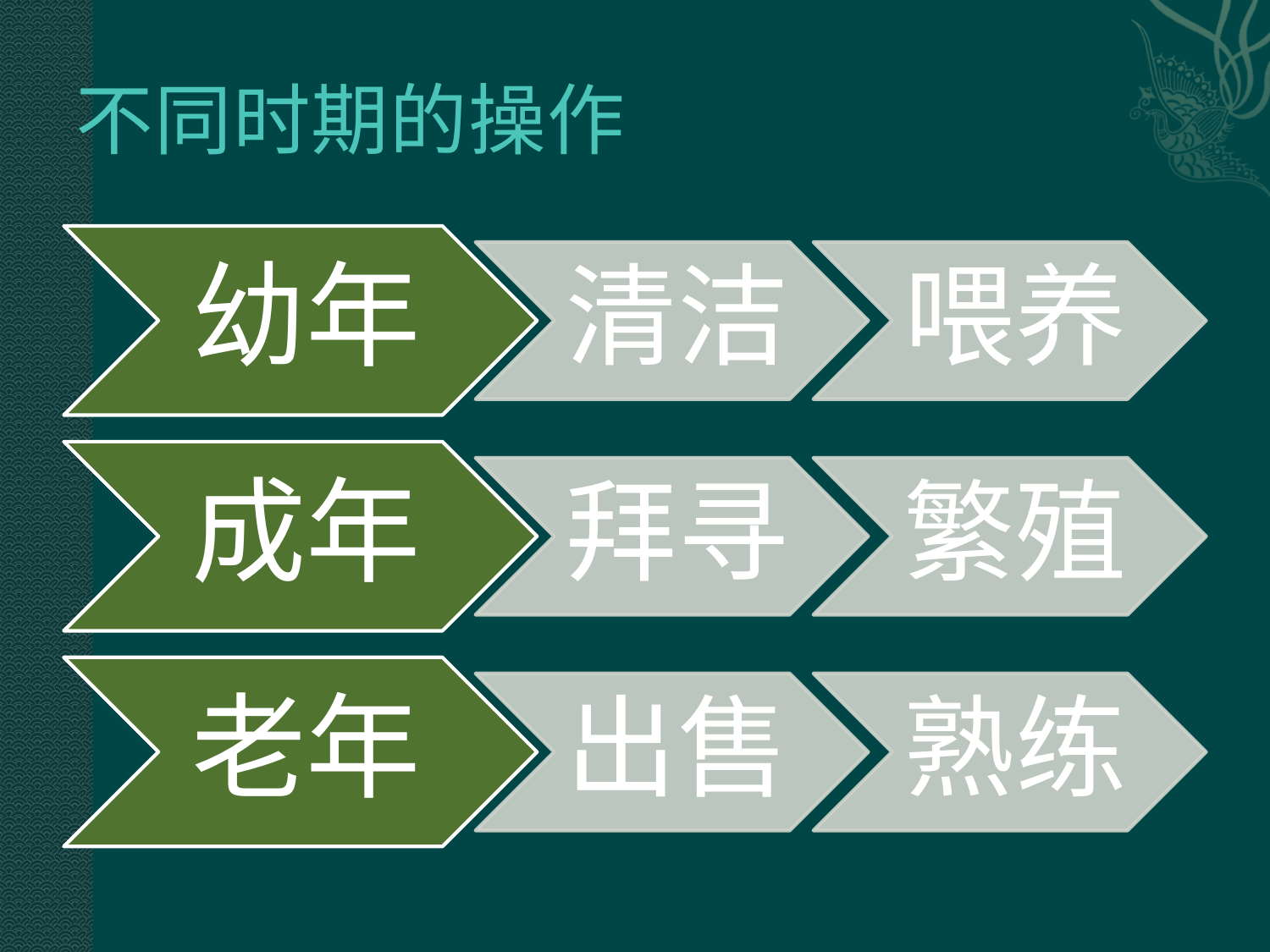

# 不同时期的操作
幼年
清洁
喂养
成年
拜寻
繁殖
老年
出售
熟练